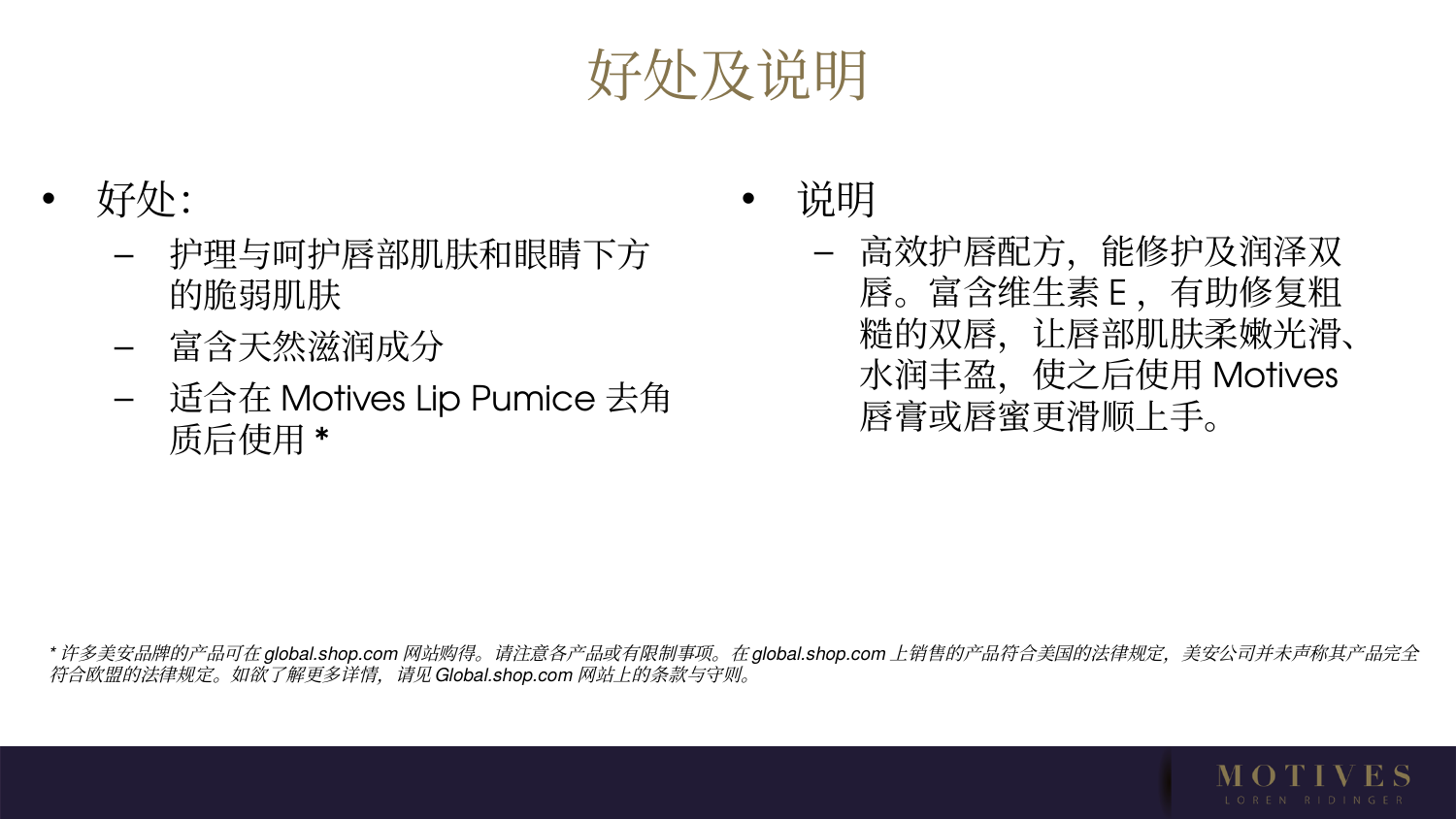

# 好处及说明
好处：
护理与呵护唇部肌肤和眼睛下方的脆弱肌肤
富含天然滋润成分
适合在Motives Lip Pumice去角质后使用*
说明
高效护唇配方，能修护及润泽双唇。富含维生素E，有助修复粗糙的双唇，让唇部肌肤柔嫩光滑、水润丰盈，使之后使用Motives唇膏或唇蜜更滑顺上手。
*许多美安品牌的产品可在global.shop.com网站购得。请注意各产品或有限制事项。在global.shop.com上销售的产品符合美国的法律规定，美安公司并未声称其产品完全符合欧盟的法律规定。如欲了解更多详情，请见Global.shop.com网站上的条款与守则。